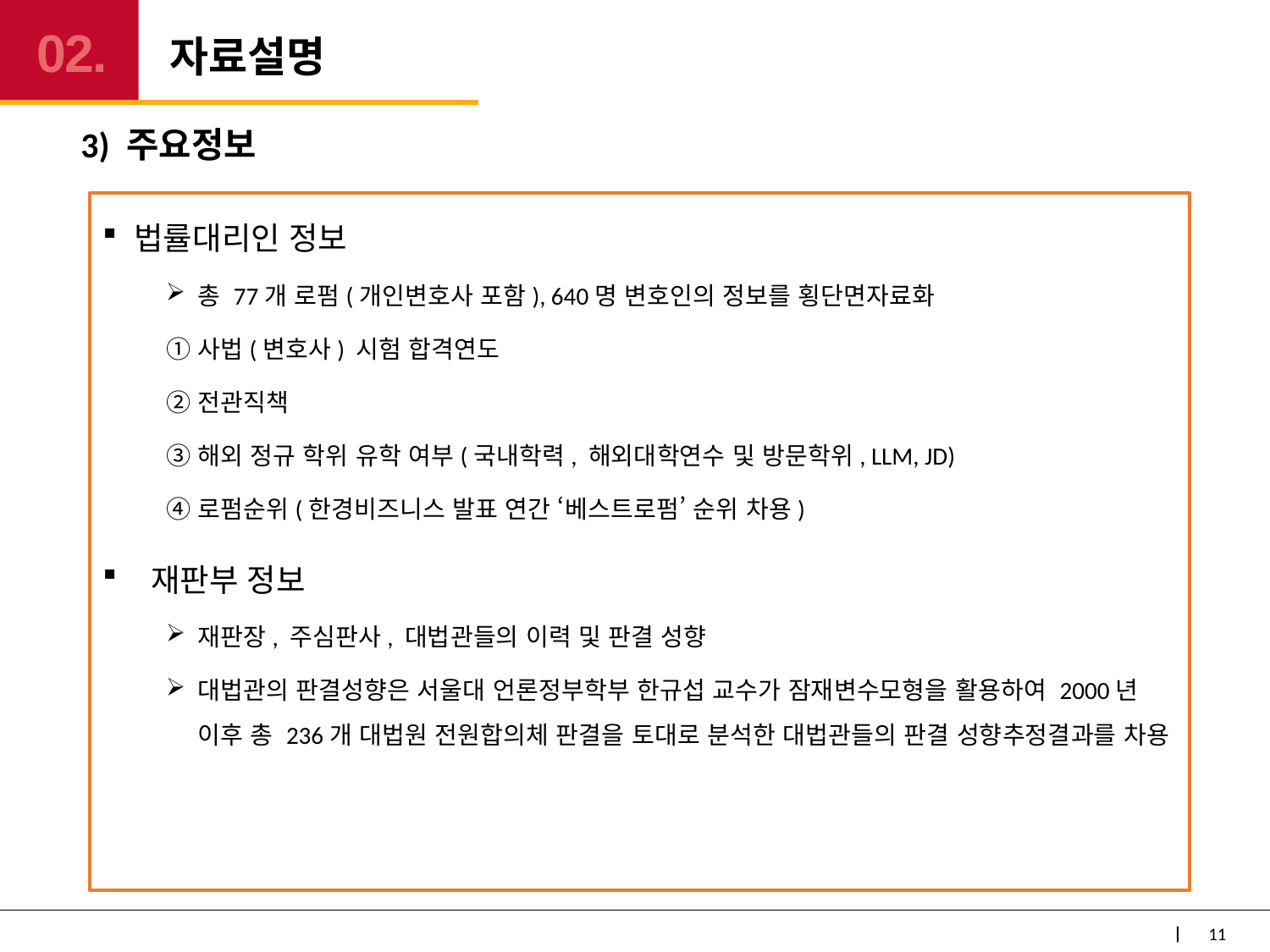

# 자료설명
02.
3) 주요정보
법률대리인 정보
총 77개 로펌(개인변호사 포함), 640명 변호인의 정보를 횡단면자료화
사법(변호사) 시험 합격연도
전관직책
해외 정규 학위 유학 여부(국내학력, 해외대학연수 및 방문학위, LLM, JD)
로펌순위(한경비즈니스 발표 연간 ‘베스트로펌’ 순위 차용)
 재판부 정보
재판장, 주심판사, 대법관들의 이력 및 판결 성향
대법관의 판결성향은 서울대 언론정부학부 한규섭 교수가 잠재변수모형을 활용하여 2000년 이후 총 236개 대법원 전원합의체 판결을 토대로 분석한 대법관들의 판결 성향추정결과를 차용